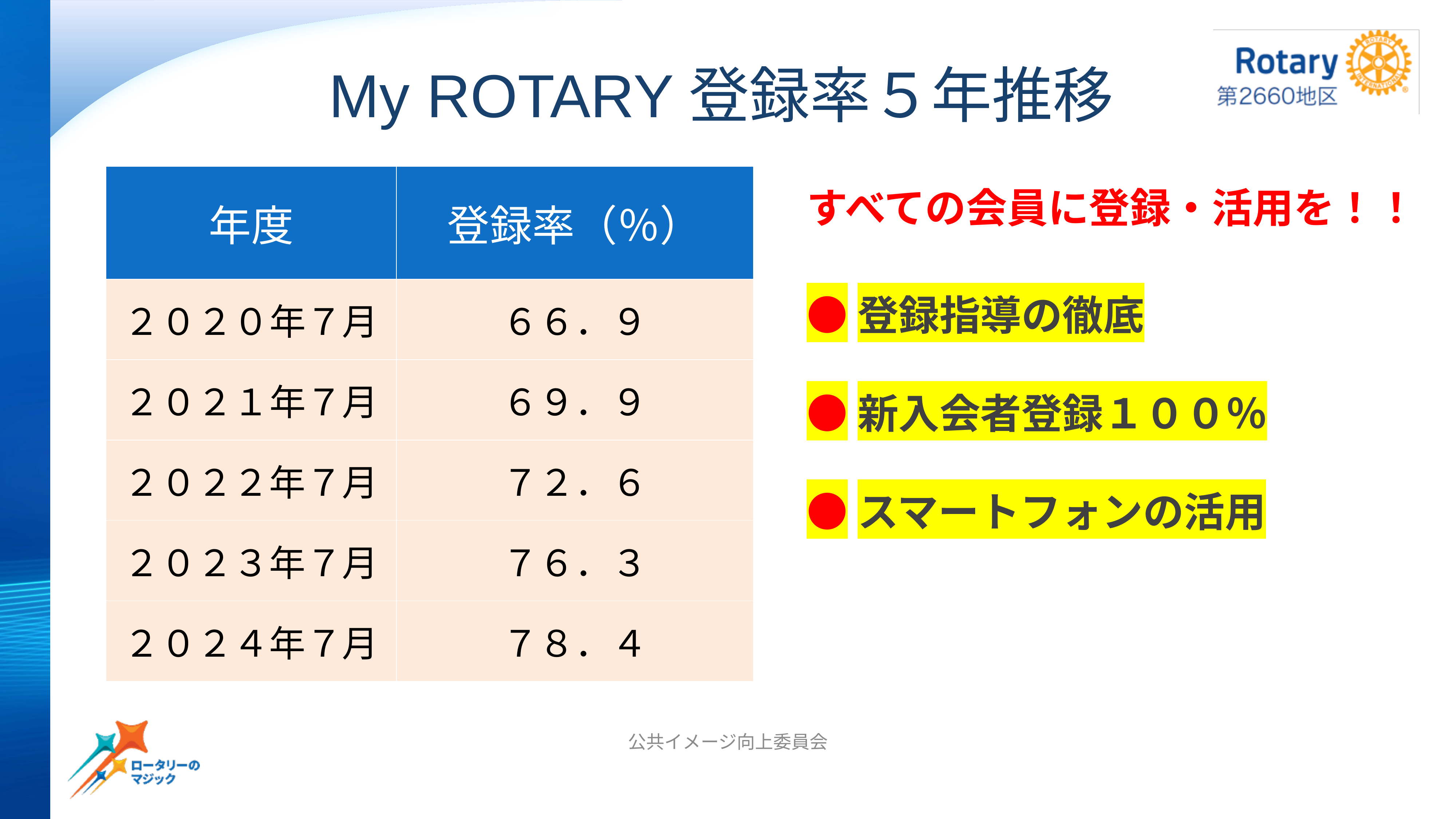

# My ROTARY登録率５年推移
| 年度 | 登録率（％） |
| --- | --- |
| ２０２０年７月 | ６６．９ |
| ２０２１年７月 | ６９．９ |
| ２０２２年７月 | ７２．６ |
| ２０２３年７月 | ７６．３ |
| ２０２４年７月 | ７８．４ |
すべての会員に登録・活用を！！

●登録指導の徹底

●新入会者登録１００％

●スマートフォンの活用